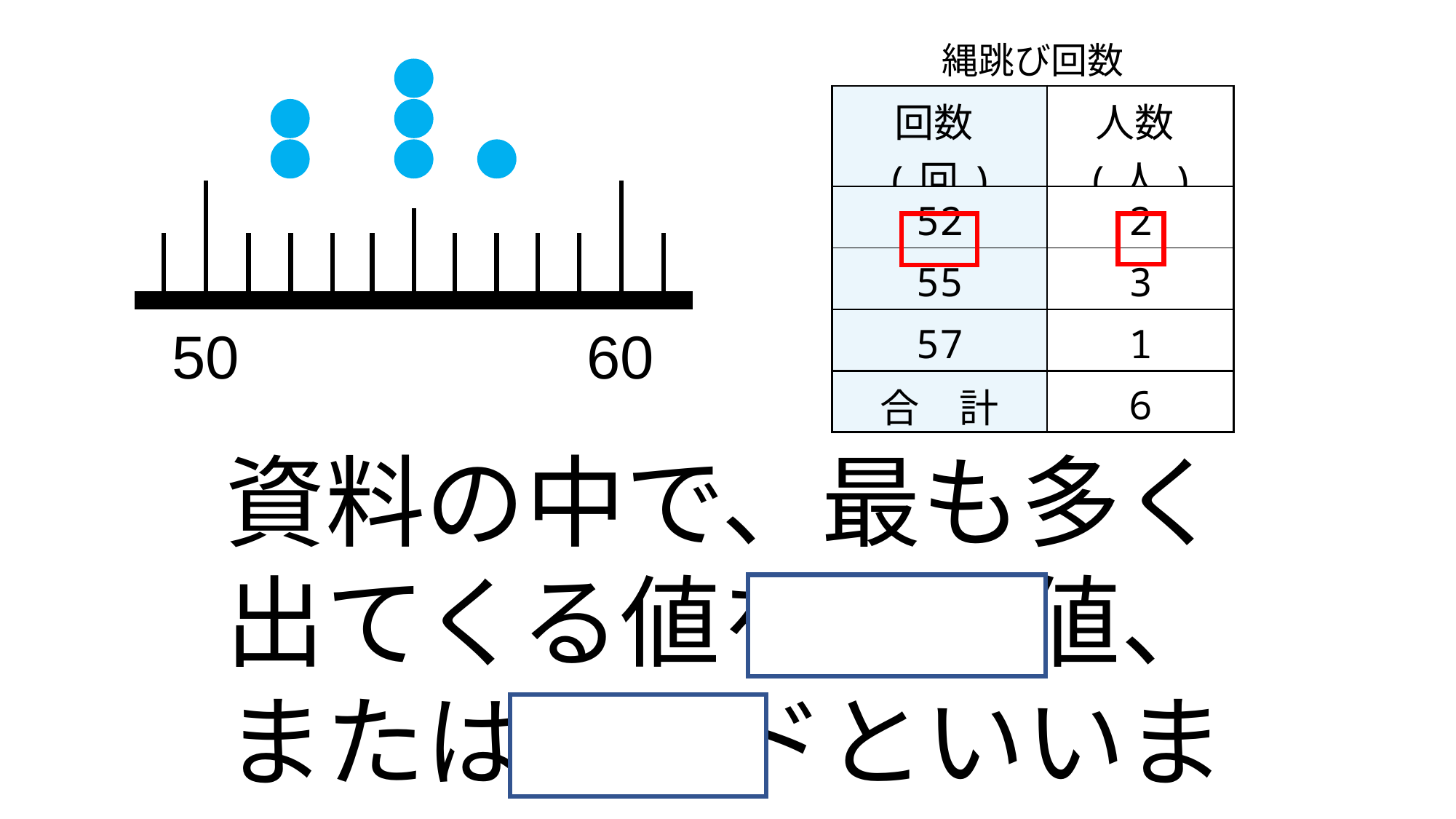

| 縄跳び回数 |  |
| --- | --- |
| 回数(回) | 人数(人) |
| 52 | 2 |
| 55 | 3 |
| 57 | 1 |
| 合　計 | 6 |

50
60

資料の中で、最も多く
出てくる値を最頻値、
またはモードといいます。